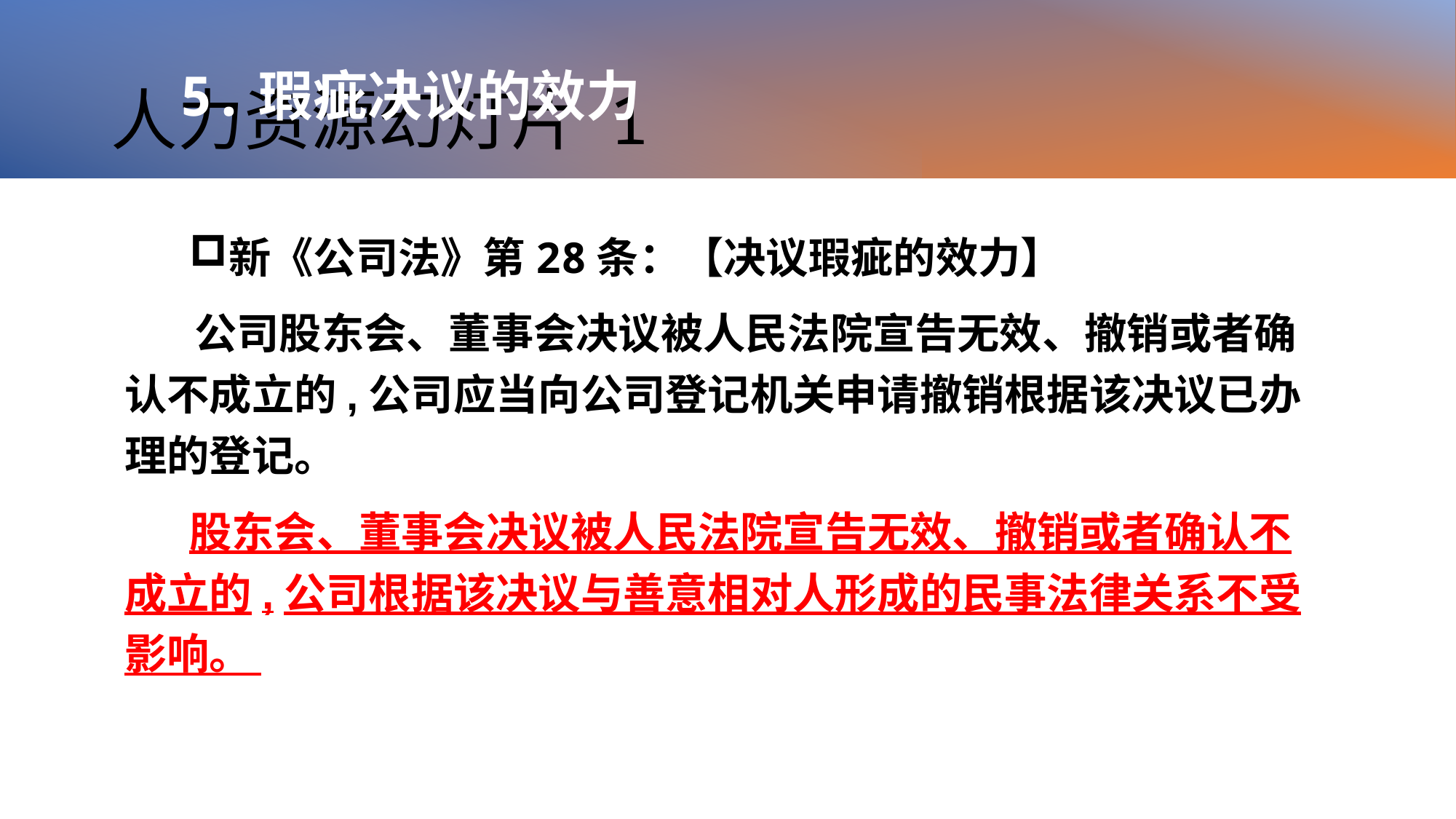

# 人力资源幻灯片 1
5.瑕疵决议的效力
新《公司法》第28条：【决议瑕疵的效力】
公司股东会、董事会决议被人民法院宣告无效、撤销或者确认不成立的,公司应当向公司登记机关申请撤销根据该决议已办理的登记。
股东会、董事会决议被人民法院宣告无效、撤销或者确认不成立的,公司根据该决议与善意相对人形成的民事法律关系不受影响。